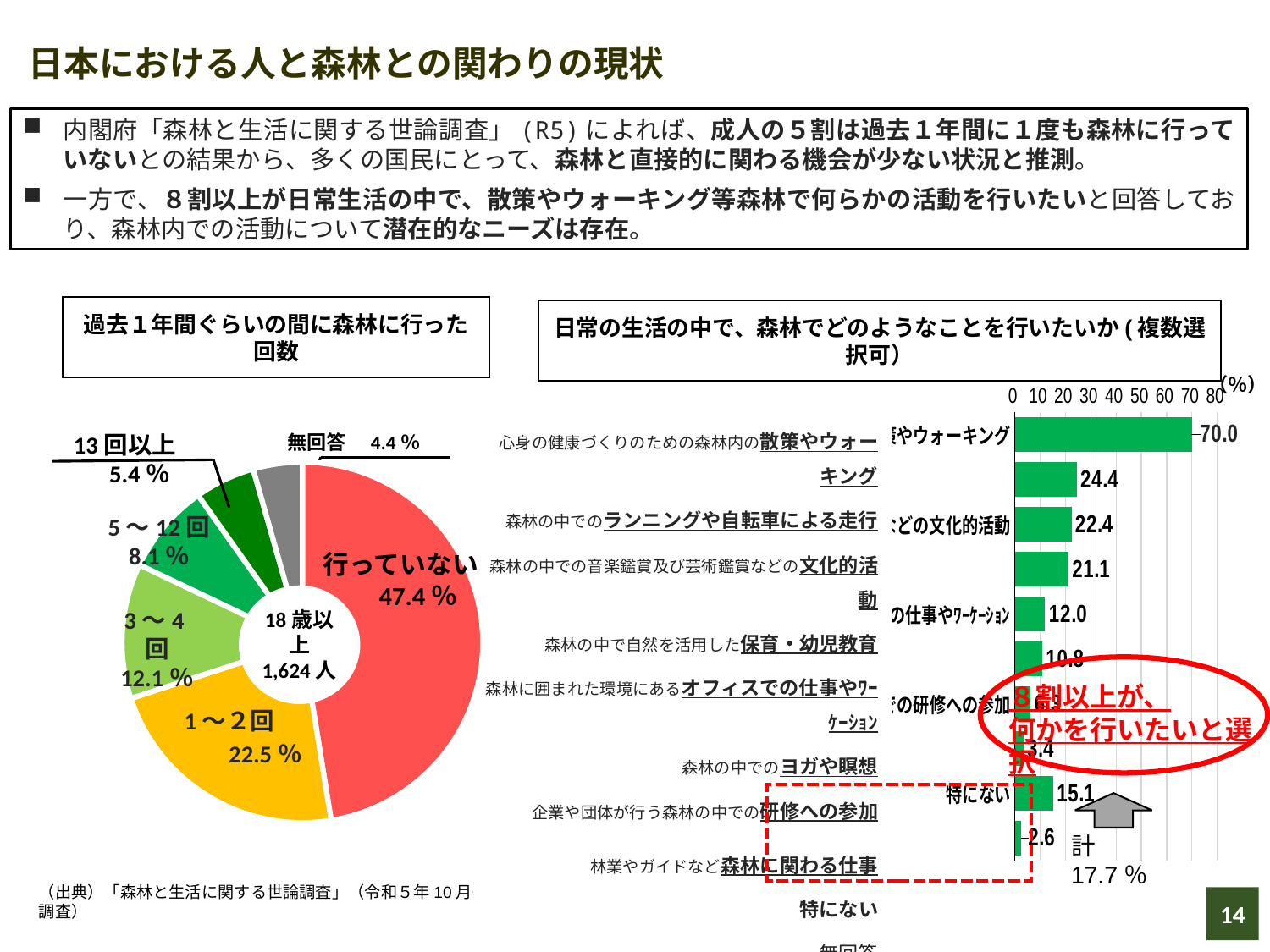

日本における人と森林との関わりの現状
内閣府「森林と生活に関する世論調査」(R5)によれば、成人の５割は過去１年間に１度も森林に行っていないとの結果から、多くの国民にとって、森林と直接的に関わる機会が少ない状況と推測。
一方で、８割以上が日常生活の中で、散策やウォーキング等森林で何らかの活動を行いたいと回答しており、森林内での活動について潜在的なニーズは存在。
過去１年間ぐらいの間に森林に行った回数
日常の生活の中で、森林でどのようなことを行いたいか(複数選択可）

### Chart

| Category | 系列 1 |
|---|---|
| 心身の健康づくりのため森林内の散策やウォーキング | 70.0 |
| 森林の中でのランニングや自転車による走行 | 24.4 |
| 森林の中での音楽鑑賞及び芸術鑑賞などの文化的活動 | 22.4 |
| 森林の中での自然を活用した保育・幼児教育 | 21.1 |
| 森林に囲まれた環境にあるオフィスでの仕事やﾜｰｹｰｼｮﾝ | 12.0 |
| 森林の中でのヨガや瞑想 | 10.8 |
| 企業や団体が行う森林の中での研修への参加 | 6.3 |
| 林業やガイドなど森林に関わる仕事 | 3.4 |
| 特にない | 15.1 |
| 無回答 | 2.6 |
（％）
心身の健康づくりのための森林内の散策やウォーキング
森林の中でのランニングや自転車による走行
森林の中での音楽鑑賞及び芸術鑑賞などの文化的活動
森林の中で自然を活用した保育・幼児教育
森林に囲まれた環境にあるオフィスでの仕事やﾜｰｹｰｼｮﾝ
森林の中でのヨガや瞑想
企業や団体が行う森林の中での研修への参加
林業やガイドなど森林に関わる仕事
特にない
無回答
13回以上　5.4％
無回答　4.4％

### Chart

| Category | 割合 |
|---|---|
| 行っていない | 47.4 |
| １～２回 | 22.5 |
| ３～４回 | 12.1 |
| ５～12回 | 8.1 |
| 13回以上 | 5.4 |
| 無回答 | 4.4 |
行っていない
　    47.4％
18歳以上
1,624人
1～２回
22.5％
5～12回
8.1％
3～4回
12.1％

８割以上が、
何かを行いたいと選択

計17.7％
（出典）「森林と生活に関する世論調査」（令和５年10月～11月調査）
14